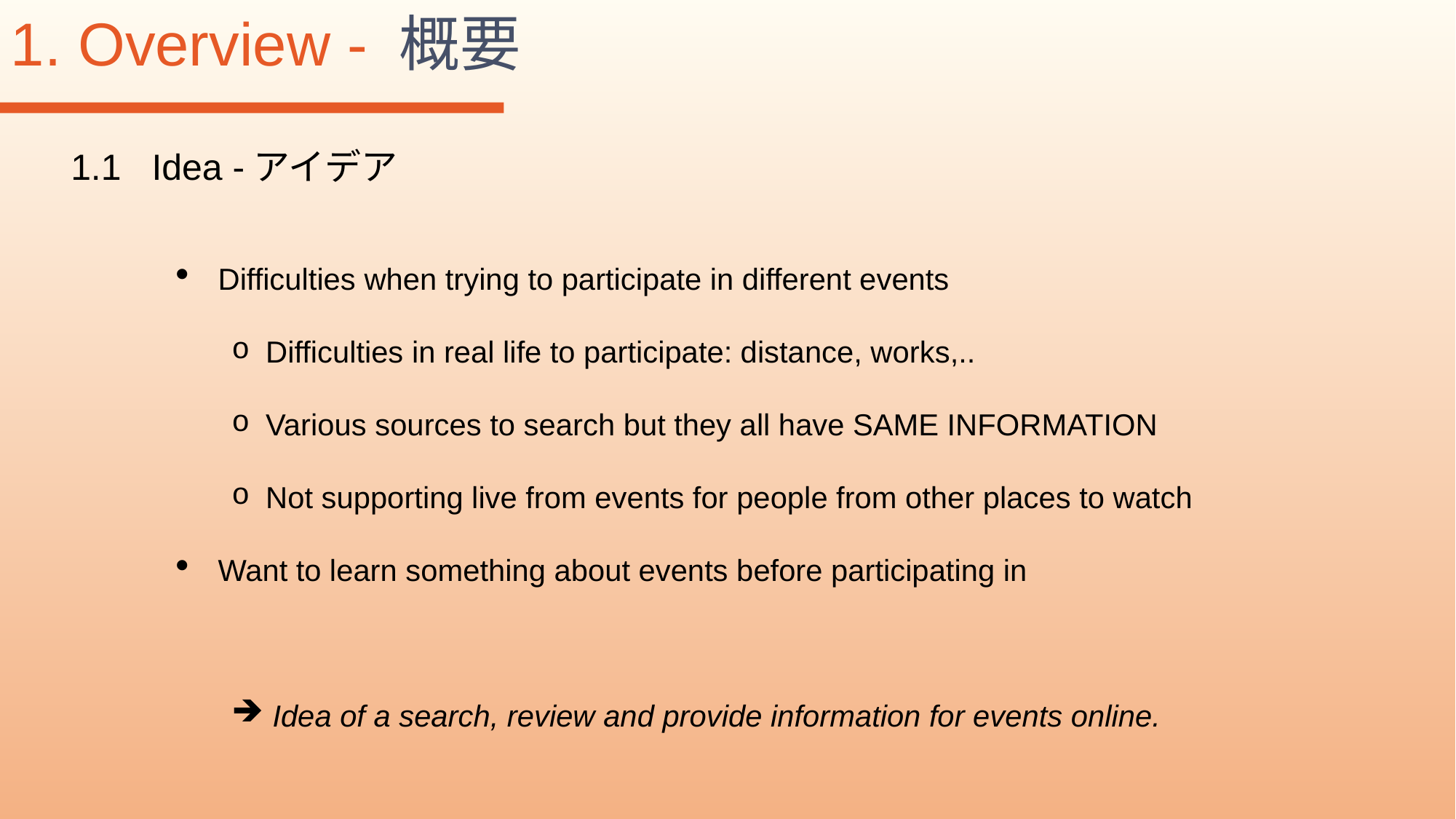

1. Overview - 概要

1.1   Idea -アイデア
Difficulties when trying to participate in different events
Difficulties in real life to participate: distance, works,..
Various sources to search but they all have SAME INFORMATION
Not supporting live from events for people from other places to watch
Want to learn something about events before participating in

Idea of a search, review and provide information for events online.